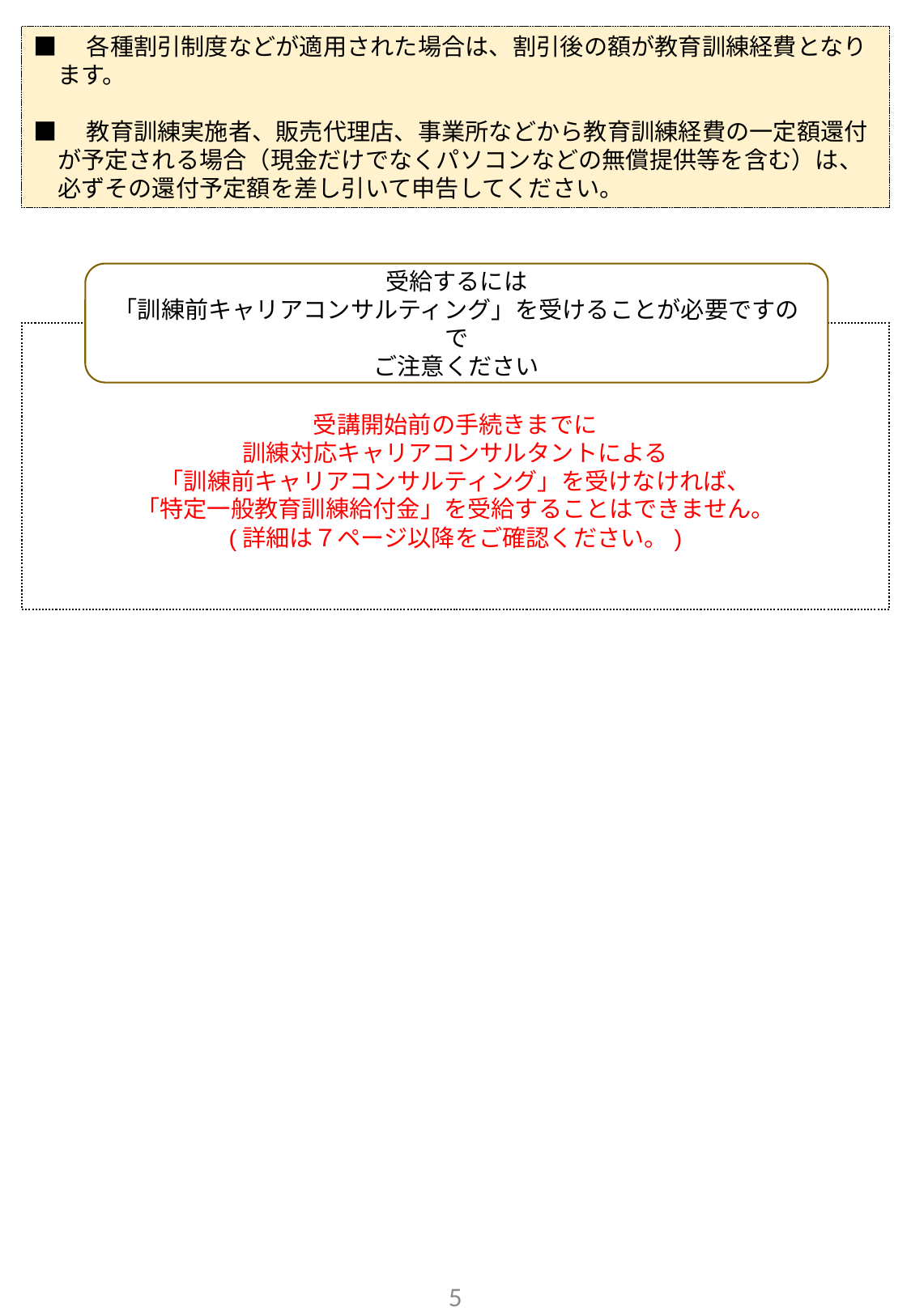

■　各種割引制度などが適用された場合は、割引後の額が教育訓練経費となります。

■　教育訓練実施者、販売代理店、事業所などから教育訓練経費の一定額還付が予定される場合（現金だけでなくパソコンなどの無償提供等を含む）は、必ずその還付予定額を差し引いて申告してください。
受給するには
「訓練前キャリアコンサルティング」を受けることが必要ですので
ご注意ください

受講開始前の手続きまでに
訓練対応キャリアコンサルタントによる
「訓練前キャリアコンサルティング」を受けなければ、
「特定一般教育訓練給付金」を受給することはできません。
(詳細は７ページ以降をご確認ください。)